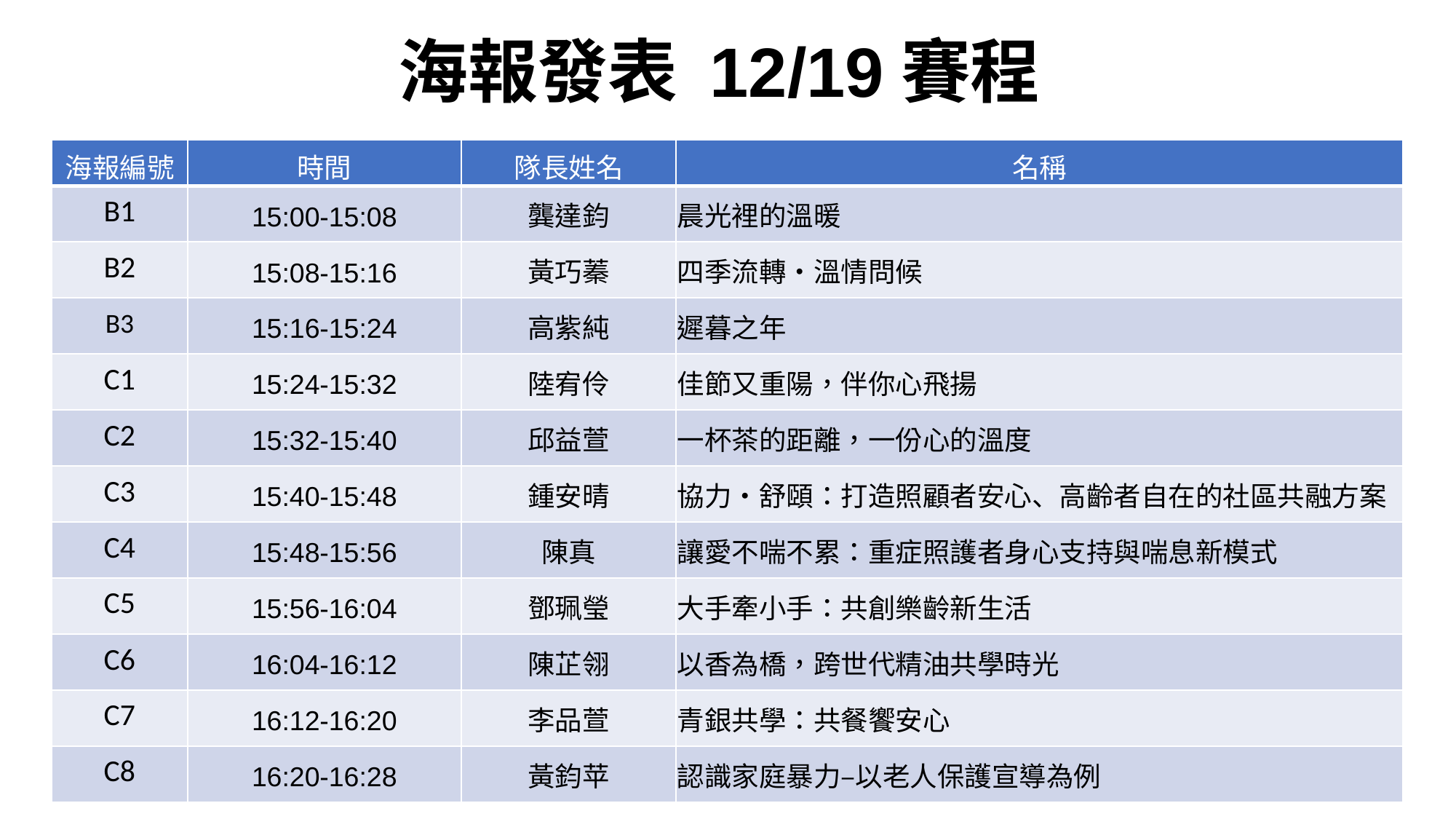

# 海報發表 12/19賽程
| 海報編號 | 時間 | 隊長姓名 | 名稱 |
| --- | --- | --- | --- |
| B1 | 15:00-15:08 | 龔達鈞 | 晨光裡的溫暖 |
| B2 | 15:08-15:16 | 黃巧蓁 | 四季流轉‧溫情問候 |
| B3 | 15:16-15:24 | 高紫純 | 遲暮之年 |
| C1 | 15:24-15:32 | 陸宥伶 | 佳節又重陽，伴你心飛揚 |
| C2 | 15:32-15:40 | 邱益萱 | 一杯茶的距離，一份心的溫度 |
| C3 | 15:40-15:48 | 鍾安晴 | 協力・舒頤：打造照顧者安心、高齡者自在的社區共融方案 |
| C4 | 15:48-15:56 | 陳真 | 讓愛不喘不累：重症照護者身心支持與喘息新模式 |
| C5 | 15:56-16:04 | 鄧珮瑩 | 大手牽小手：共創樂齡新生活 |
| C6 | 16:04-16:12 | 陳芷翎 | 以香為橋，跨世代精油共學時光 |
| C7 | 16:12-16:20 | 李品萱 | 青銀共學：共餐饗安心 |
| C8 | 16:20-16:28 | 黃鈞苹 | 認識家庭暴力–以老人保護宣導為例 |